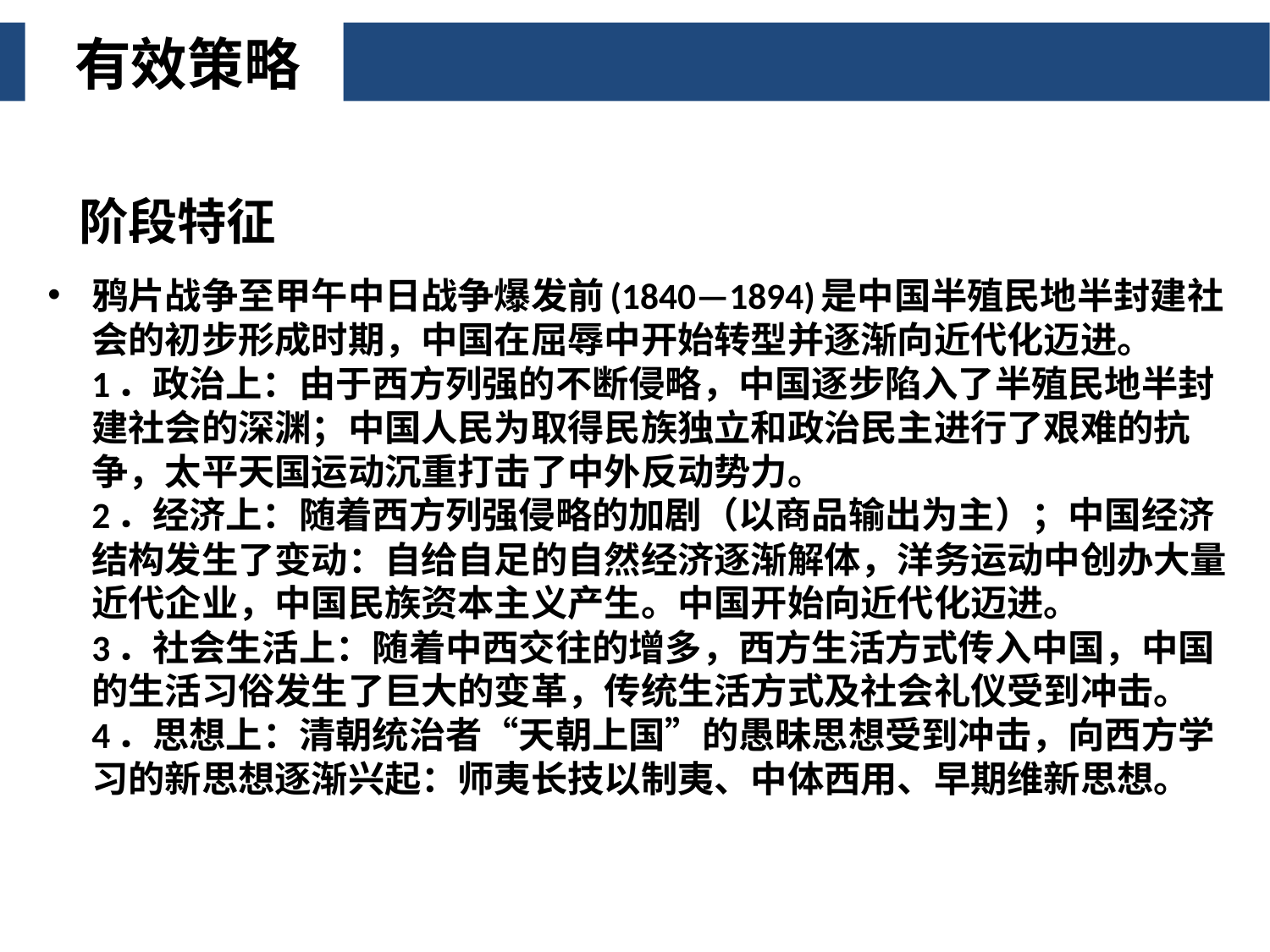

有效策略
# 阶段特征
鸦片战争至甲午中日战争爆发前(1840—1894)是中国半殖民地半封建社会的初步形成时期，中国在屈辱中开始转型并逐渐向近代化迈进。
1．政治上：由于西方列强的不断侵略，中国逐步陷入了半殖民地半封建社会的深渊；中国人民为取得民族独立和政治民主进行了艰难的抗争，太平天国运动沉重打击了中外反动势力。
2．经济上：随着西方列强侵略的加剧（以商品输出为主）；中国经济结构发生了变动：自给自足的自然经济逐渐解体，洋务运动中创办大量近代企业，中国民族资本主义产生。中国开始向近代化迈进。
3．社会生活上：随着中西交往的增多，西方生活方式传入中国，中国的生活习俗发生了巨大的变革，传统生活方式及社会礼仪受到冲击。
4．思想上：清朝统治者“天朝上国”的愚昧思想受到冲击，向西方学习的新思想逐渐兴起：师夷长技以制夷、中体西用、早期维新思想。